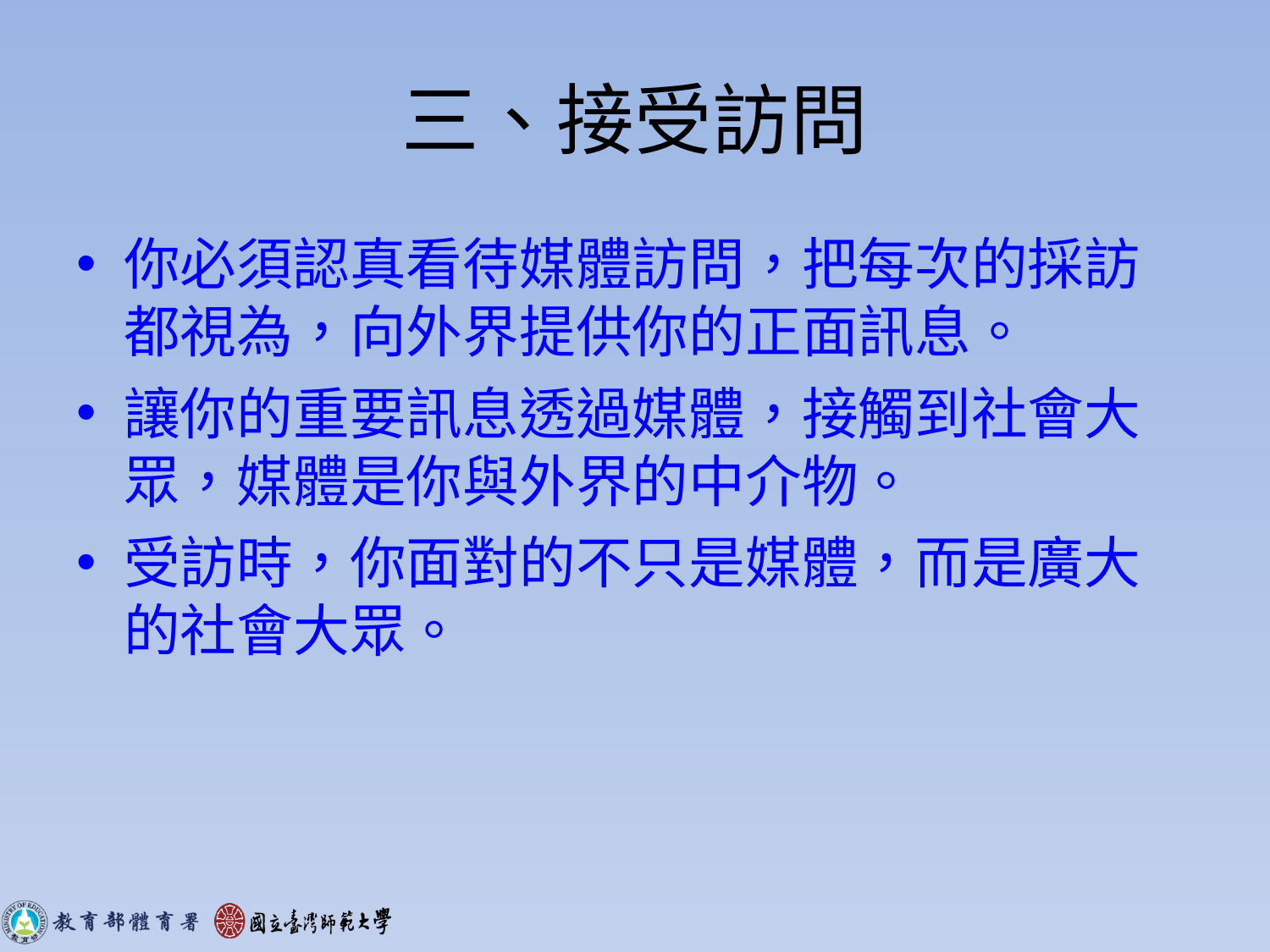

# 三、接受訪問
你必須認真看待媒體訪問，把每次的採訪都視為，向外界提供你的正面訊息。
讓你的重要訊息透過媒體，接觸到社會大眾，媒體是你與外界的中介物。
受訪時，你面對的不只是媒體，而是廣大的社會大眾。